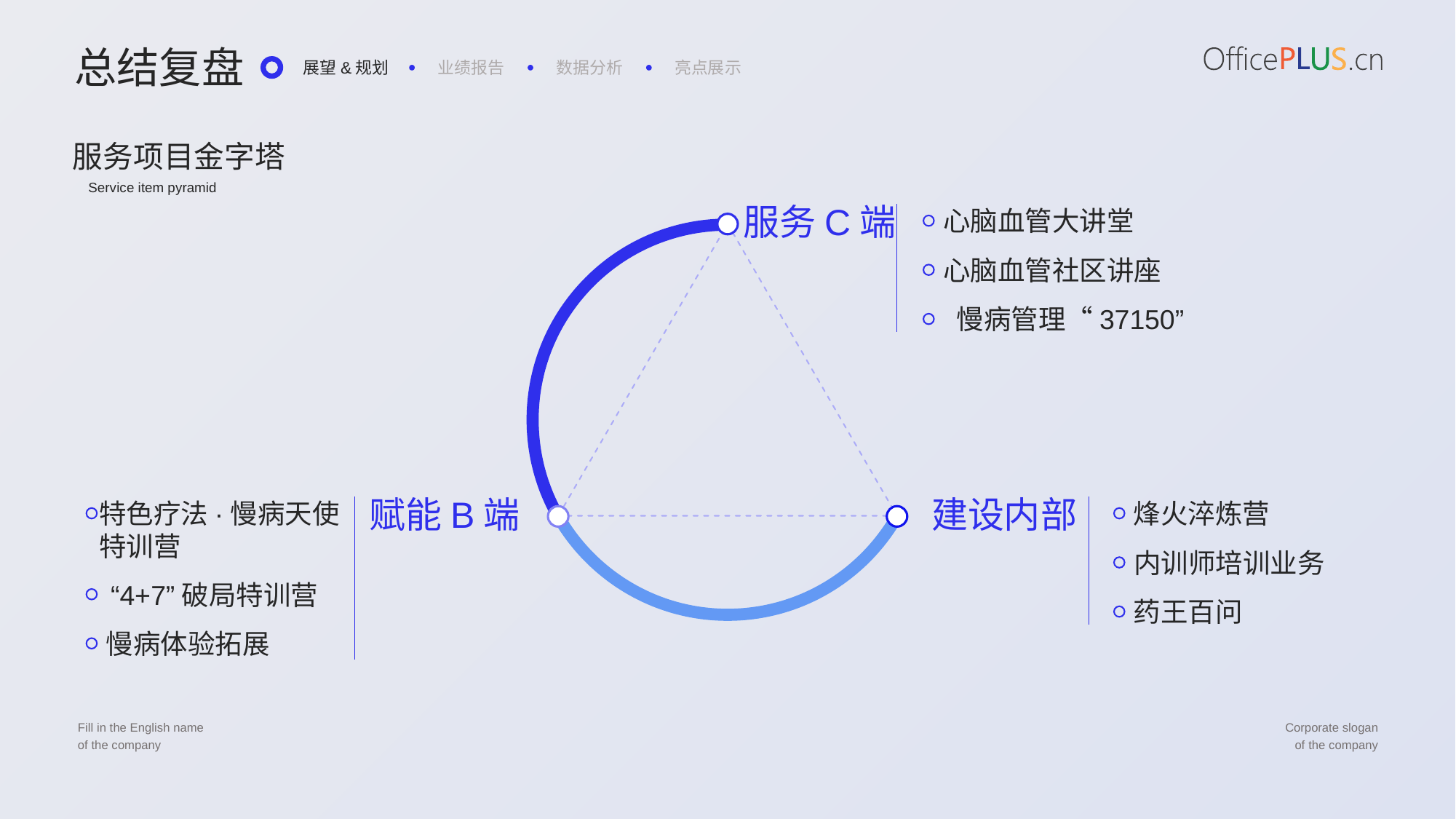

总结复盘

展望&规划
业绩报告
数据分析
亮点展示

服务项目金字塔

Service item pyramid

服务C端

心脑血管大讲堂

心脑血管社区讲座

慢病管理“37150”

赋能B端
特色疗法·慢病天使
特训营

“4+7”破局特训营

慢病体验拓展

建设内部

烽火淬炼营

内训师培训业务

药王百问

Fill in the English name
of the company
Corporate slogan
of the company